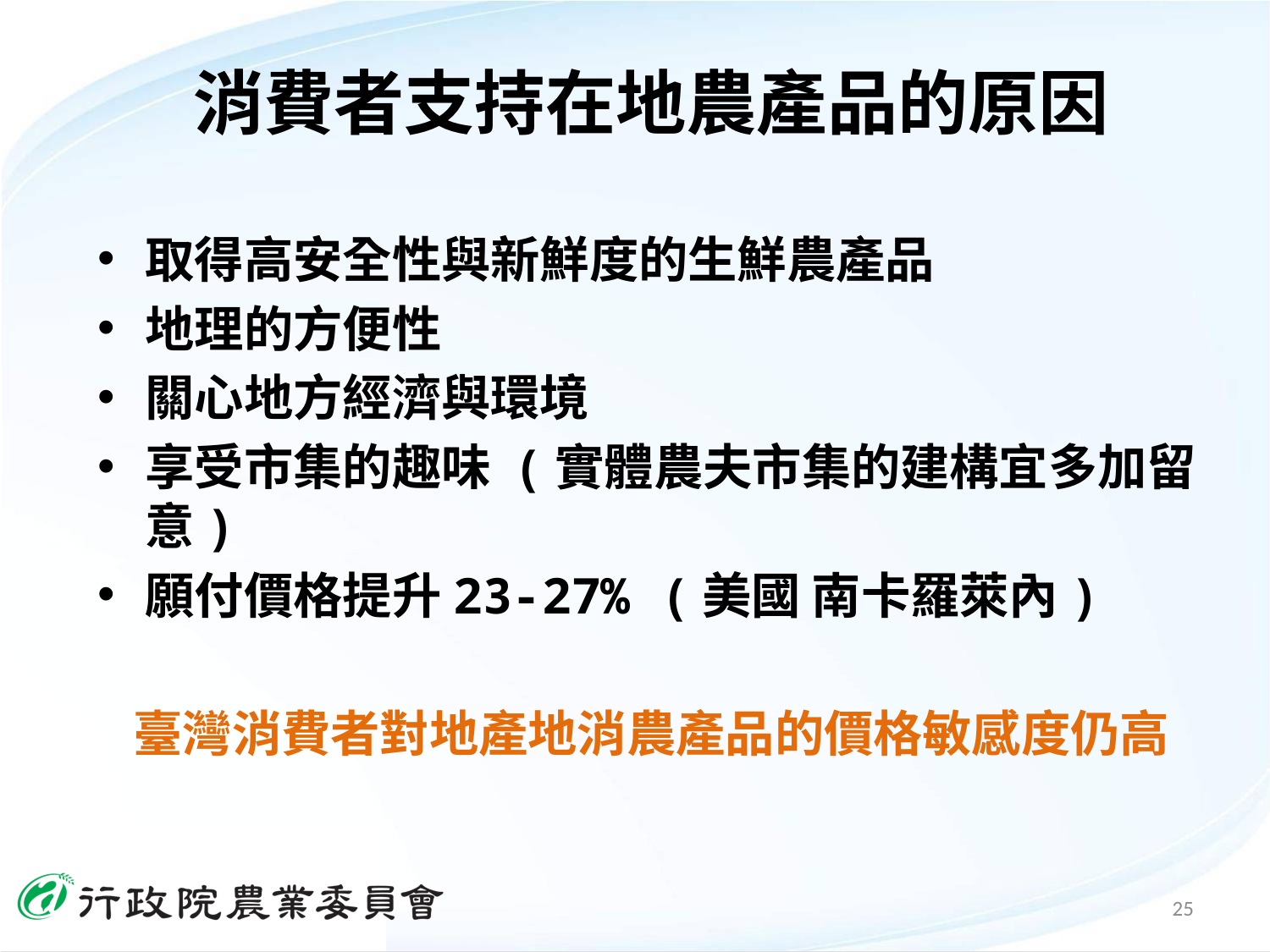

# 消費者支持在地農產品的原因
取得高安全性與新鮮度的生鮮農產品
地理的方便性
關心地方經濟與環境
享受市集的趣味 (實體農夫市集的建構宜多加留意)
願付價格提升23-27% (美國 南卡羅萊內)

臺灣消費者對地產地消農產品的價格敏感度仍高

25